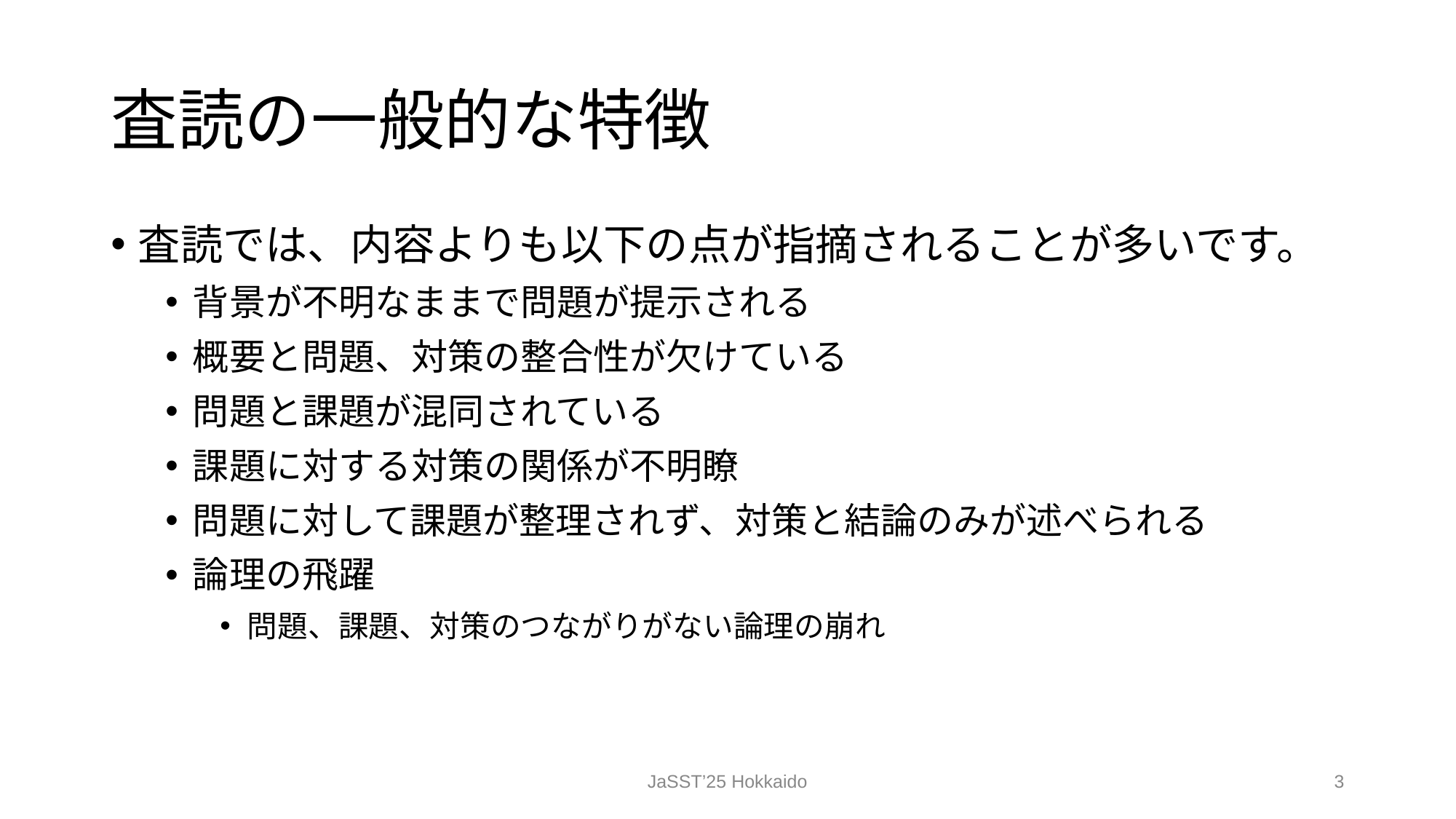

# 査読の一般的な特徴
査読では、内容よりも以下の点が指摘されることが多いです。
背景が不明なままで問題が提示される
概要と問題、対策の整合性が欠けている
問題と課題が混同されている
課題に対する対策の関係が不明瞭
問題に対して課題が整理されず、対策と結論のみが述べられる
論理の飛躍
問題、課題、対策のつながりがない論理の崩れ
JaSST’25 Hokkaido
3